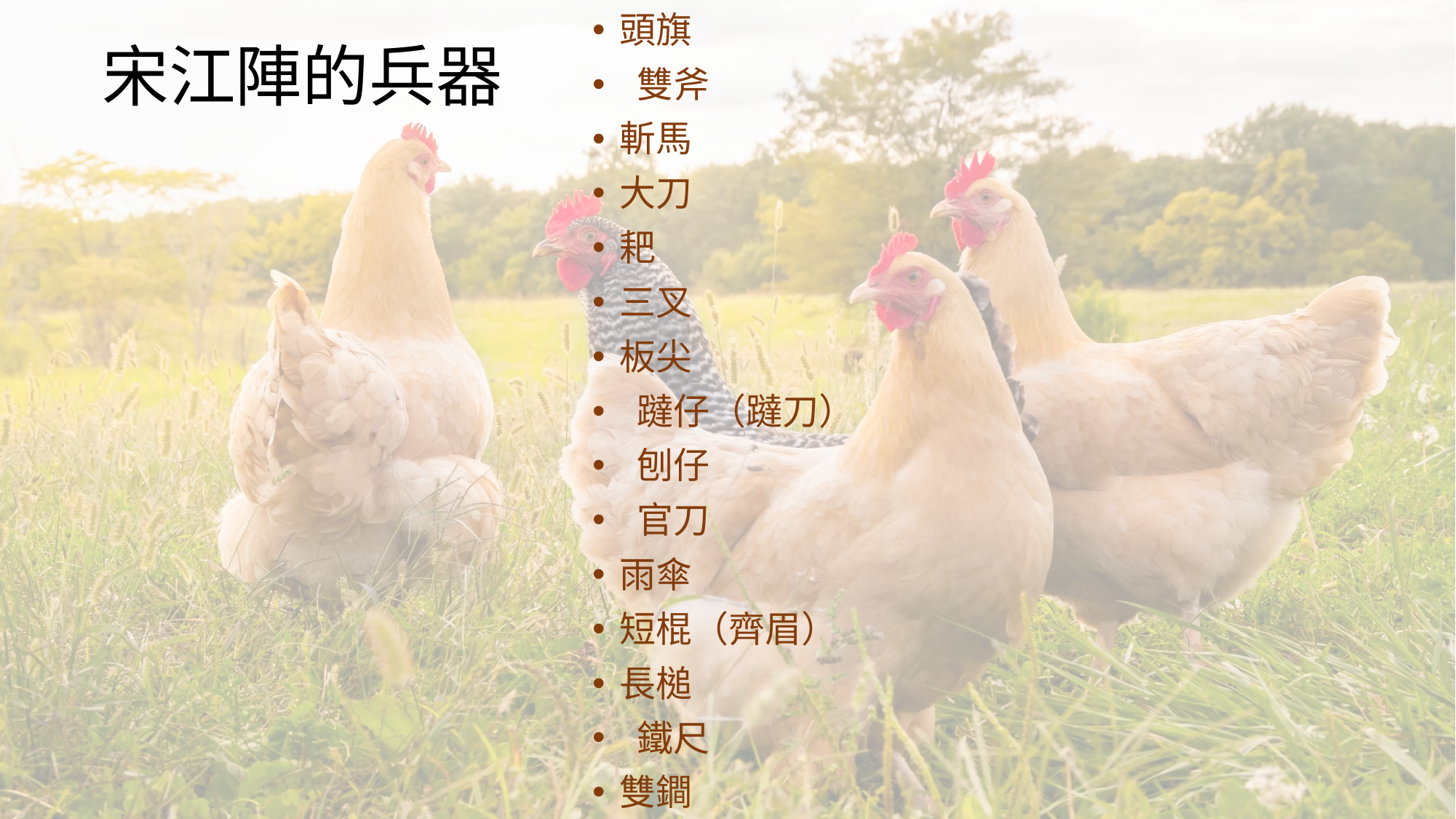

# 宋江陣的兵器
頭旗
 雙斧
斬馬
大刀
耙
三叉
板尖
 躂仔（躂刀）
 刨仔
 官刀
雨傘
短棍（齊眉）
長槌
 鐵尺
雙鐧